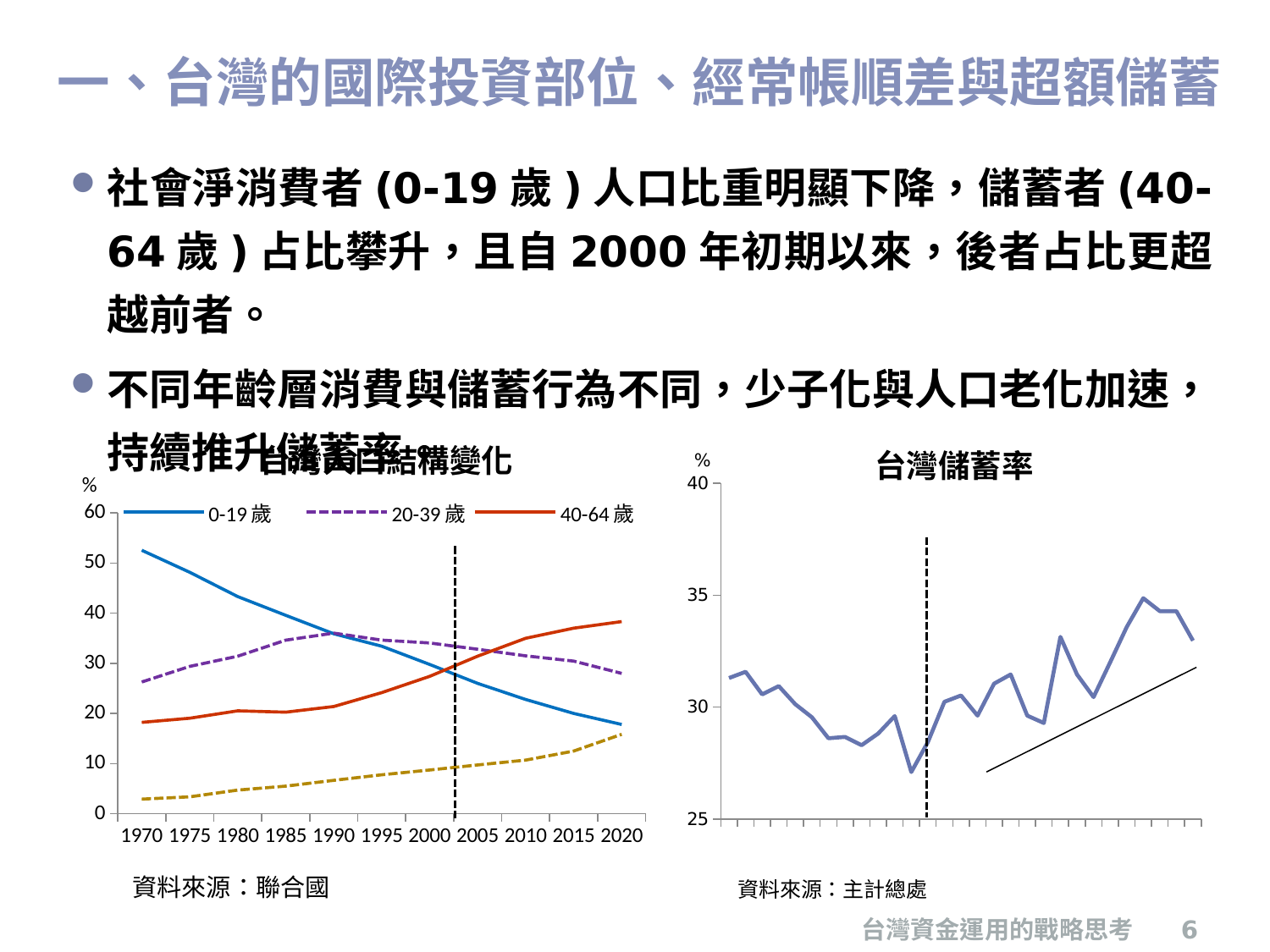

# 一、台灣的國際投資部位、經常帳順差與超額儲蓄
社會淨消費者(0-19歲)人口比重明顯下降，儲蓄者(40-64歲)占比攀升，且自2000年初期以來，後者占比更超越前者。
不同年齡層消費與儲蓄行為不同，少子化與人口老化加速，持續推升儲蓄率。

### Chart: 台灣儲蓄率

| Category |  |
|---|---|
| 1990 | 31.3 |
| 1991 | 31.58 |
| 1992 | 30.57 |
| 1993 | 30.94 |
| 1994 | 30.13 |
| 1995 | 29.55 |
| 1996 | 28.61 |
| 1997 | 28.67 |
| 1998 | 28.3 |
| 1999 | 28.82 |
| 2000 | 29.6 |
| 2001 | 27.1 |
| 2002 | 28.44 |
| 2003 | 30.24 |
| 2004 | 30.52 |
| 2005 | 29.62 |
| 2006 | 31.05 |
| 2007 | 31.46 |
| 2008 | 29.62 |
| 2009 | 29.29 |
| 2010 | 33.14 |
| 2011 | 31.46 |
| 2012 | 30.45 |
| 2013 | 32.0 |
| 2014 | 33.58 |
| 2015 | 34.87 |
| 2016 | 34.29 |
| 2017 | 34.29 |
| 2018 | 32.97 |

### Chart: 台灣人口結構變化

| Category | 0-19歲 | 20-39歲 | 40-64歲 | 65歲以上 |
|---|---|---|---|---|
| 1970 | 52.5595608013827 | 26.286045286075773 | 18.229898512206972 | 2.9244954003345516 |
| 1975 | 48.16243035878628 | 29.39251416055474 | 19.061536076048196 | 3.3835194046107824 |
| 1980 | 43.32122641040514 | 31.420369141074193 | 20.530544373676452 | 4.727860074844218 |
| 1985 | 39.586681188457746 | 34.63463749709637 | 20.25933353516302 | 5.5193477792828665 |
| 1990 | 35.90808808449048 | 36.03689622101597 | 21.386970347466512 | 6.668045347027031 |
| 1995 | 33.4220545547949 | 34.64032388412212 | 24.159683589175952 | 7.777937971907048 |
| 2000 | 29.777574761818293 | 34.0787326098477 | 27.4105915787234 | 8.73310104961062 |
| 2005 | 26.006882056511504 | 32.81325717452696 | 31.43820676320537 | 9.741654005756175 |
| 2010 | 22.790776826755014 | 31.492049332851064 | 35.00770736849269 | 10.709466471901239 |
| 2015 | 20.012295883807933 | 30.44901200582728 | 37.02427046835278 | 12.514421642012005 |
| 2020 | 17.809686659927717 | 28.001016090549623 | 38.34037983732054 | 15.848917412202109 |
資料來源：聯合國
資料來源：主計總處
台灣資金運用的戰略思考
6